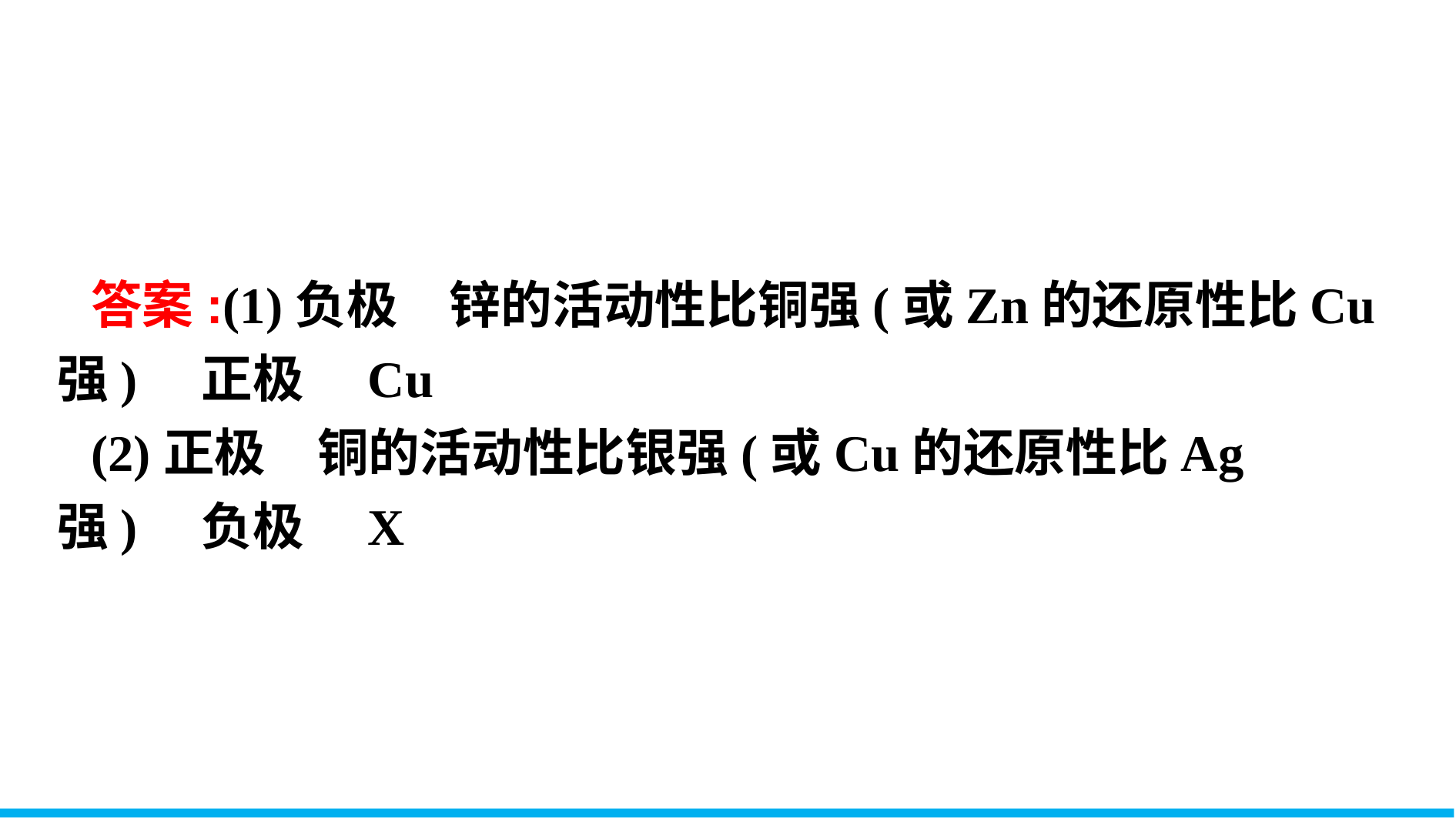

答案:(1)负极　锌的活动性比铜强(或Zn的还原性比Cu强)　正极　Cu
(2)正极　铜的活动性比银强(或Cu的还原性比Ag强)　负极　X